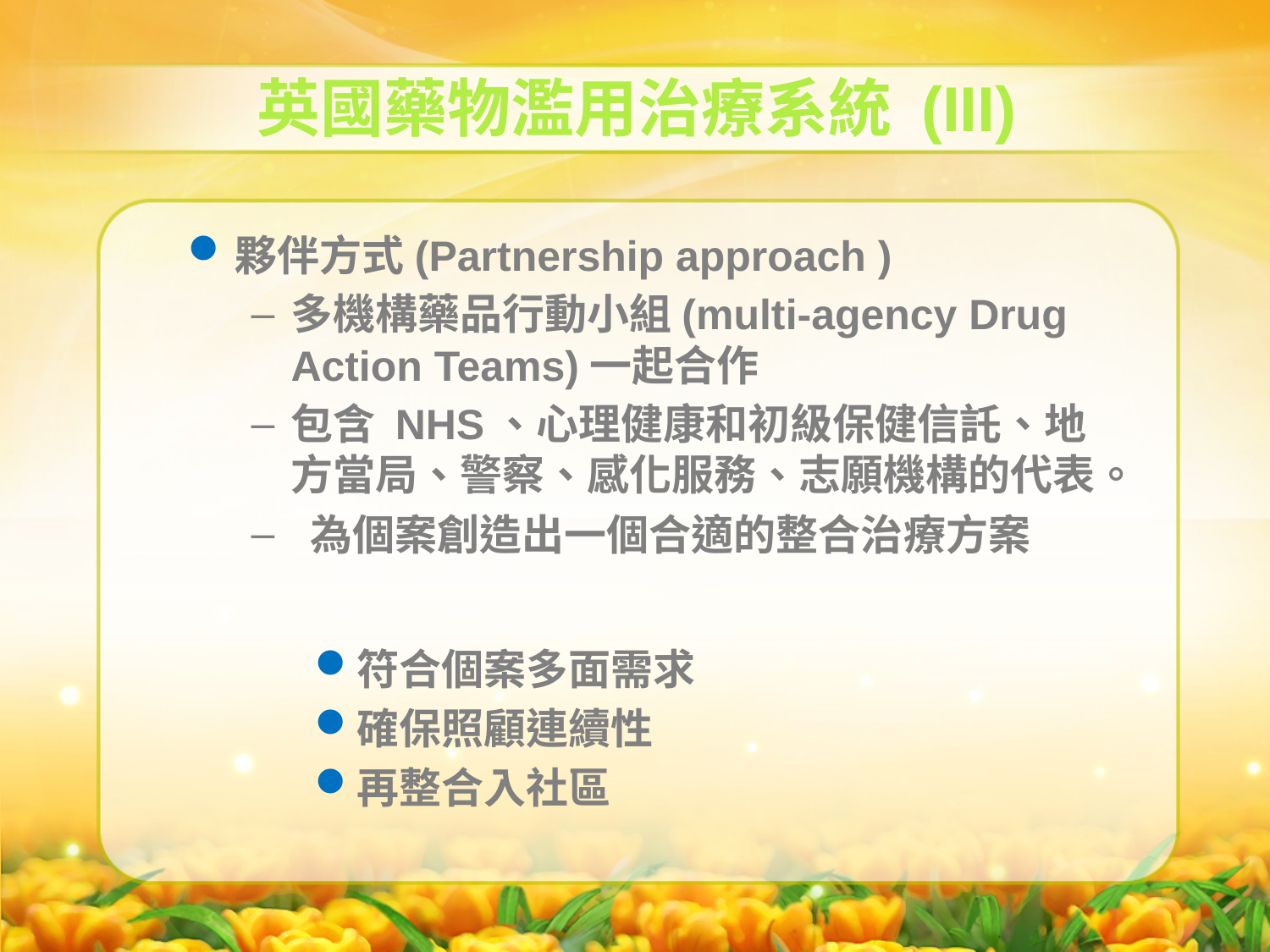

英國藥物濫用治療系統 (III)
夥伴方式(Partnership approach )
多機構藥品行動小組(multi-agency Drug Action Teams)一起合作
包含 NHS、心理健康和初級保健信託、地方當局、警察、感化服務、志願機構的代表。
 為個案創造出一個合適的整合治療方案

符合個案多面需求
確保照顧連續性
再整合入社區